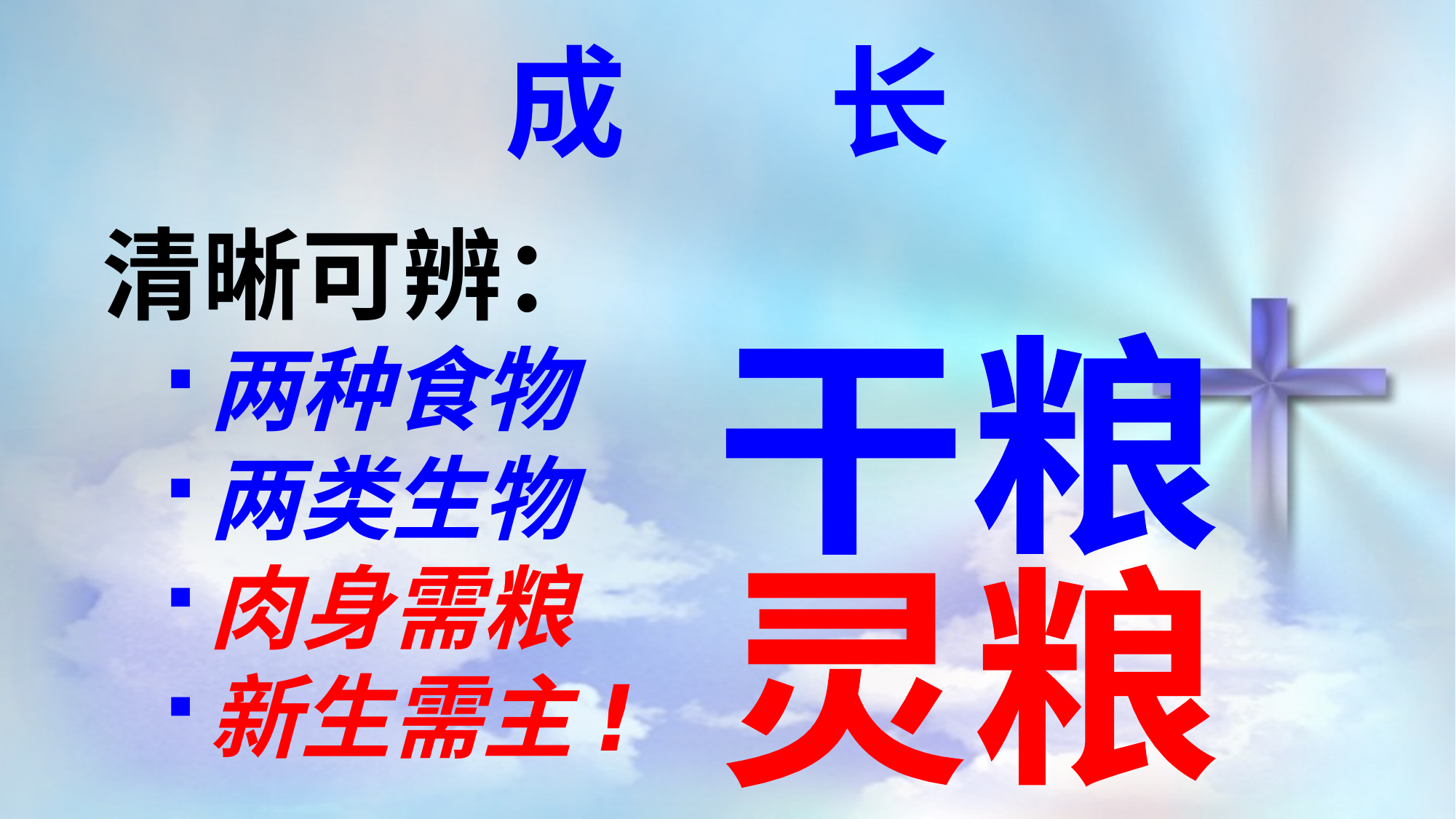

成   长
清晰可辨：
两种食物
两类生物
肉身需粮
新生需主!
干粮
灵粮